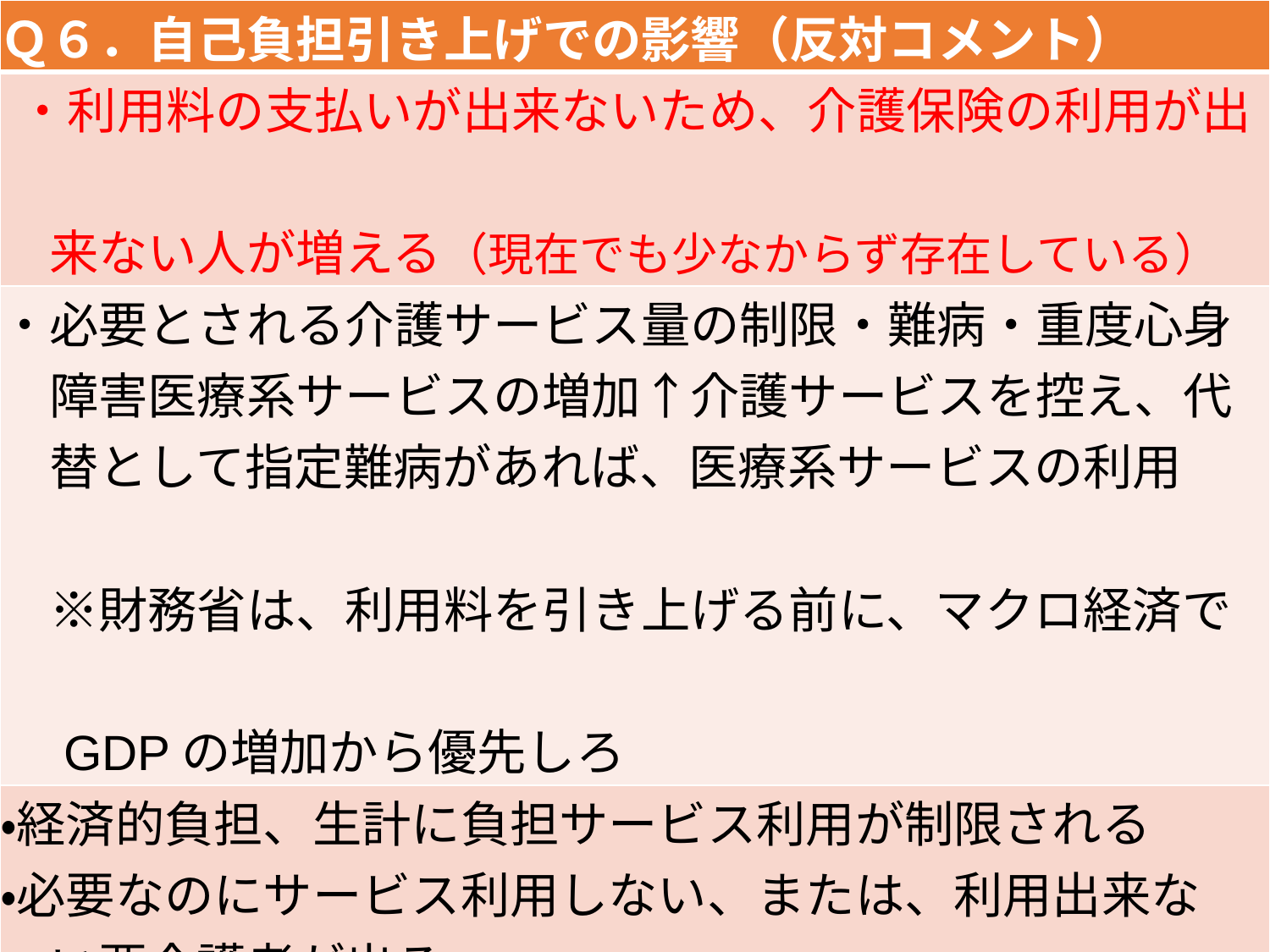

| Ｑ６．自己負担引き上げでの影響（反対コメント） |
| --- |
| ・利用料の支払いが出来ないため、介護保険の利用が出　 来ない人が増える（現在でも少なからず存在している） |
| ・必要とされる介護サービス量の制限・難病・重度心身 　障害医療系サービスの増加↑介護サービスを控え、代 　替として指定難病があれば、医療系サービスの利用　　　　　　　　　　　　　　　　　　　　 　※財務省は、利用料を引き上げる前に、マクロ経済で　 　GDPの増加から優先しろ |
| ・経済的負担、生計に負担サービス利用が制限される ・必要なのにサービス利用しない、または、利用出来な 　い要介護者が出る。　 ・一律ではなく所得基準額の細分化や世帯などに応じた 　対応・収入のほとんどを介護サービス利用料になると 　負担分はどこかで補うとなると、食事がおろそかにな 　り、栄養の低下、不健康につながる。 |
11